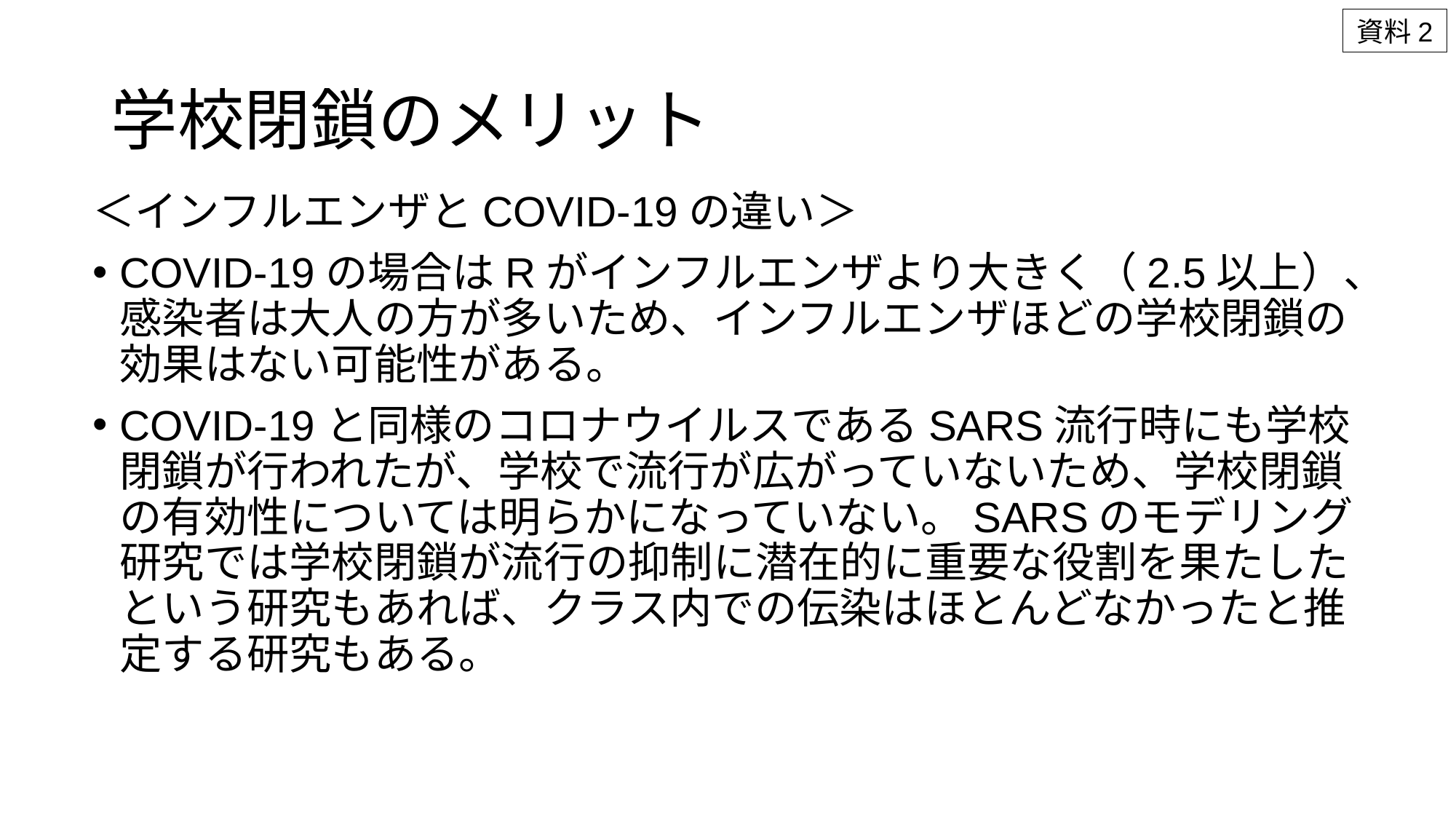

資料2
# 学校閉鎖のメリット
＜インフルエンザとCOVID-19の違い＞
COVID-19の場合はRがインフルエンザより大きく（2.5以上）、感染者は大人の方が多いため、インフルエンザほどの学校閉鎖の効果はない可能性がある。
COVID-19と同様のコロナウイルスであるSARS流行時にも学校閉鎖が行われたが、学校で流行が広がっていないため、学校閉鎖の有効性については明らかになっていない。SARSのモデリング研究では学校閉鎖が流行の抑制に潜在的に重要な役割を果たしたという研究もあれば、クラス内での伝染はほとんどなかったと推定する研究もある。